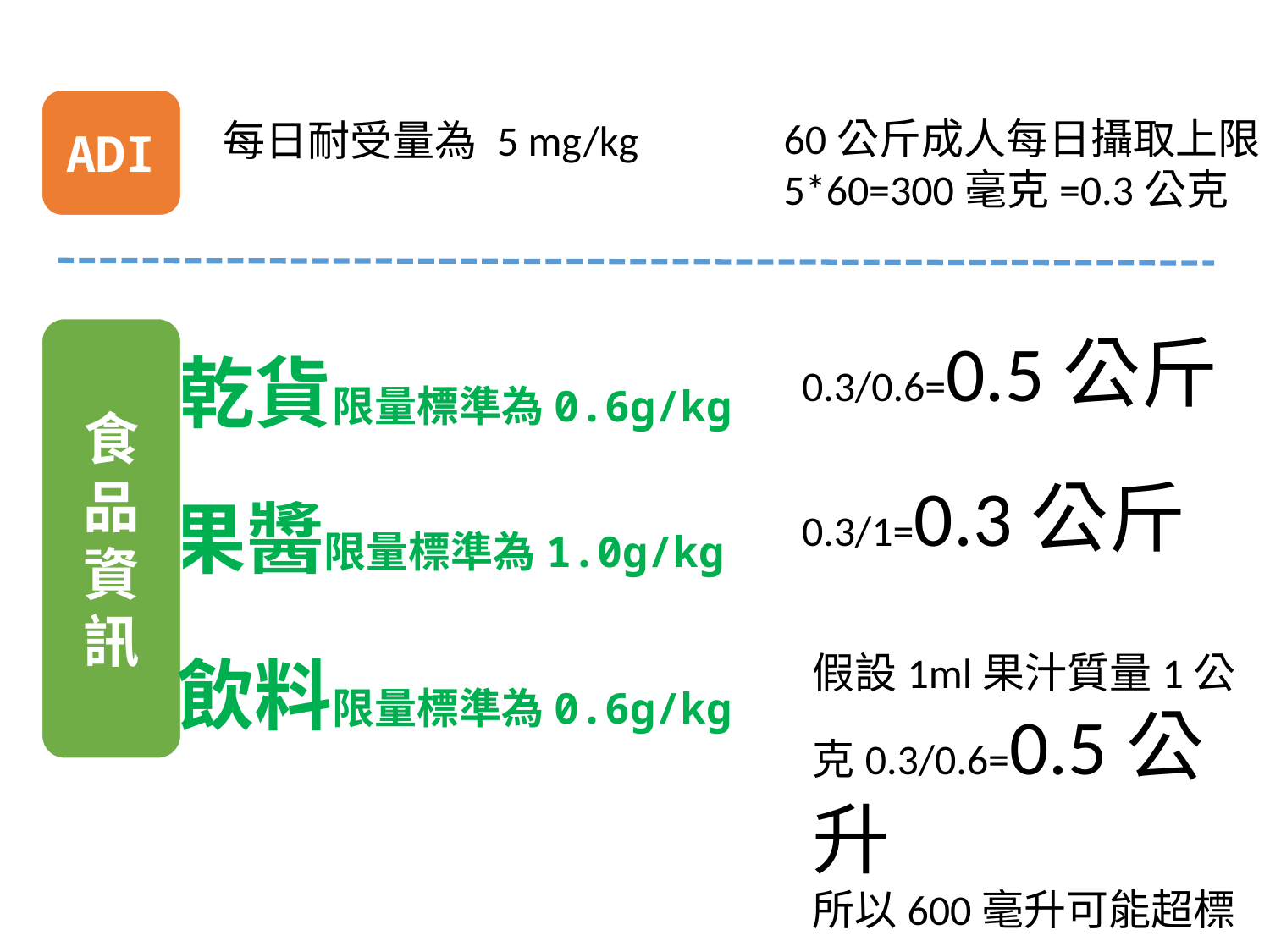

ADI
60公斤成人每日攝取上限
5*60=300毫克=0.3公克
每日耐受量為 5 mg/kg
食品資訊
0.3/0.6=0.5公斤
乾貨限量標準為0.6g/kg

0.3/1=0.3公斤
果醬限量標準為1.0g/kg
飲料限量標準為0.6g/kg

假設1ml果汁質量1公克0.3/0.6=0.5公升
所以600毫升可能超標